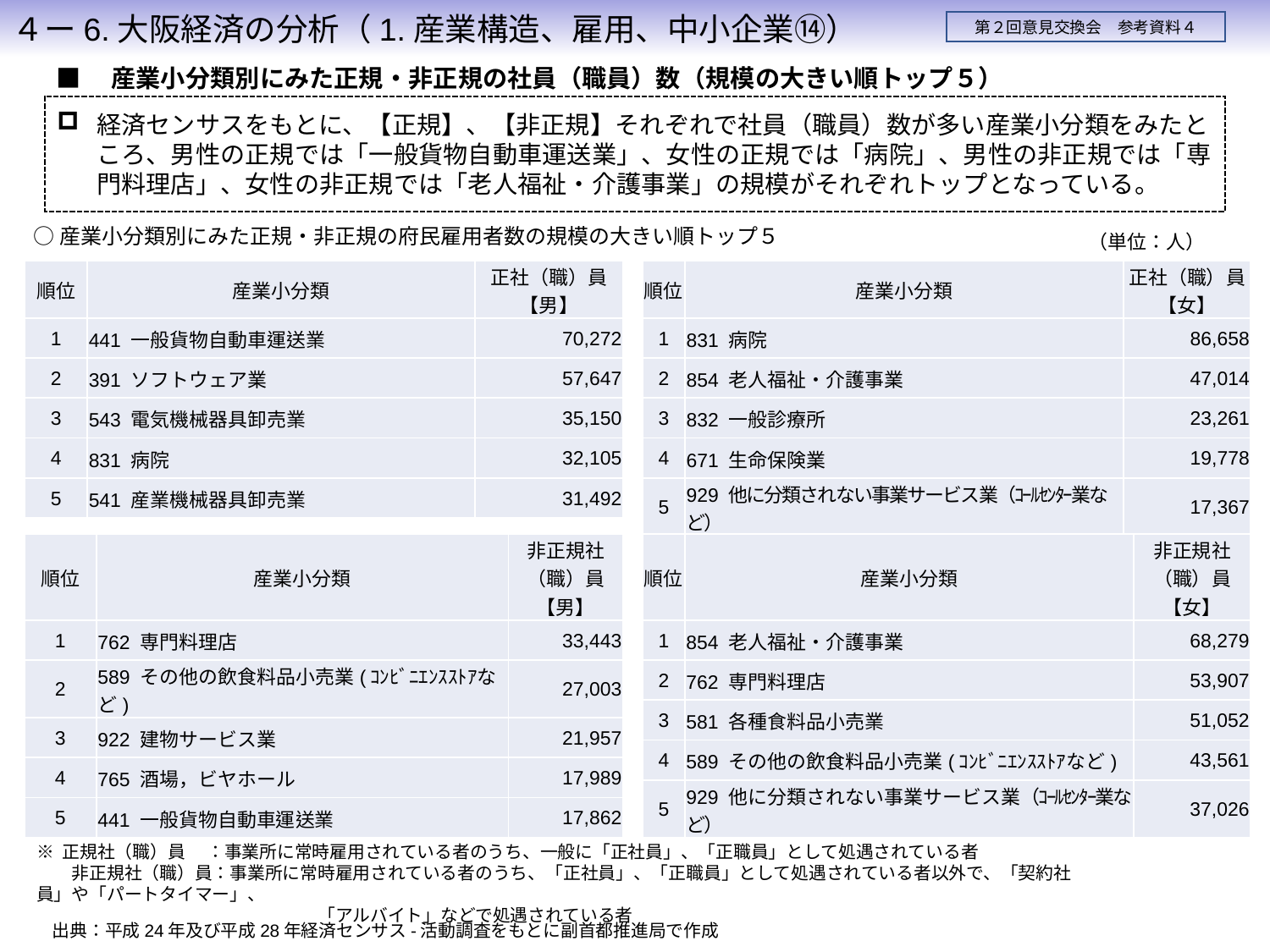

４ー6.大阪経済の分析（1.産業構造、雇用、中小企業⑭）
第２回意見交換会　参考資料４
■　産業小分類別にみた正規・非正規の社員（職員）数（規模の大きい順トップ５）
経済センサスをもとに、【正規】、【非正規】それぞれで社員（職員）数が多い産業小分類をみたところ、男性の正規では「一般貨物自動車運送業」、女性の正規では「病院」、男性の非正規では「専門料理店」、女性の非正規では「老人福祉・介護事業」の規模がそれぞれトップとなっている。
○産業小分類別にみた正規・非正規の府民雇用者数の規模の大きい順トップ５
（単位：人）
| 順位 | 産業小分類 | 正社（職）員 【男】 |
| --- | --- | --- |
| 1 | 441 一般貨物自動車運送業 | 70,272 |
| 2 | 391 ソフトウェア業 | 57,647 |
| 3 | 543 電気機械器具卸売業 | 35,150 |
| 4 | 831 病院 | 32,105 |
| 5 | 541 産業機械器具卸売業 | 31,492 |
| 順位 | 産業小分類 | 正社（職）員 【女】 |
| --- | --- | --- |
| 1 | 831 病院 | 86,658 |
| 2 | 854 老人福祉・介護事業 | 47,014 |
| 3 | 832 一般診療所 | 23,261 |
| 4 | 671 生命保険業 | 19,778 |
| 5 | 929 他に分類されない事業サービス業（ｺｰﾙｾﾝﾀｰ業など） | 17,367 |
| 順位 | 産業小分類 | 非正規社（職）員 【男】 |
| --- | --- | --- |
| 1 | 762 専門料理店 | 33,443 |
| 2 | 589 その他の飲食料品小売業(ｺﾝﾋﾞﾆｴﾝｽｽﾄｱなど) | 27,003 |
| 3 | 922 建物サービス業 | 21,957 |
| 4 | 765 酒場，ビヤホール | 17,989 |
| 5 | 441 一般貨物自動車運送業 | 17,862 |
| 順位 | 産業小分類 | 非正規社（職）員 【女】 |
| --- | --- | --- |
| 1 | 854 老人福祉・介護事業 | 68,279 |
| 2 | 762 専門料理店 | 53,907 |
| 3 | 581 各種食料品小売業 | 51,052 |
| 4 | 589 その他の飲食料品小売業(ｺﾝﾋﾞﾆｴﾝｽｽﾄｱなど) | 43,561 |
| 5 | 929 他に分類されない事業サービス業（ｺｰﾙｾﾝﾀｰ業など） | 37,026 |
※ 正規社（職）員　 ：事業所に常時雇用されている者のうち、一般に「正社員」、「正職員」として処遇されている者
　　非正規社（職）員：事業所に常時雇用されている者のうち、「正社員」、「正職員」として処遇されている者以外で、「契約社員」や「パートタイマー」、
　　　　　　　　　　　　　　　　「アルバイト」などで処遇されている者
出典：平成24年及び平成28年経済センサス-活動調査をもとに副首都推進局で作成